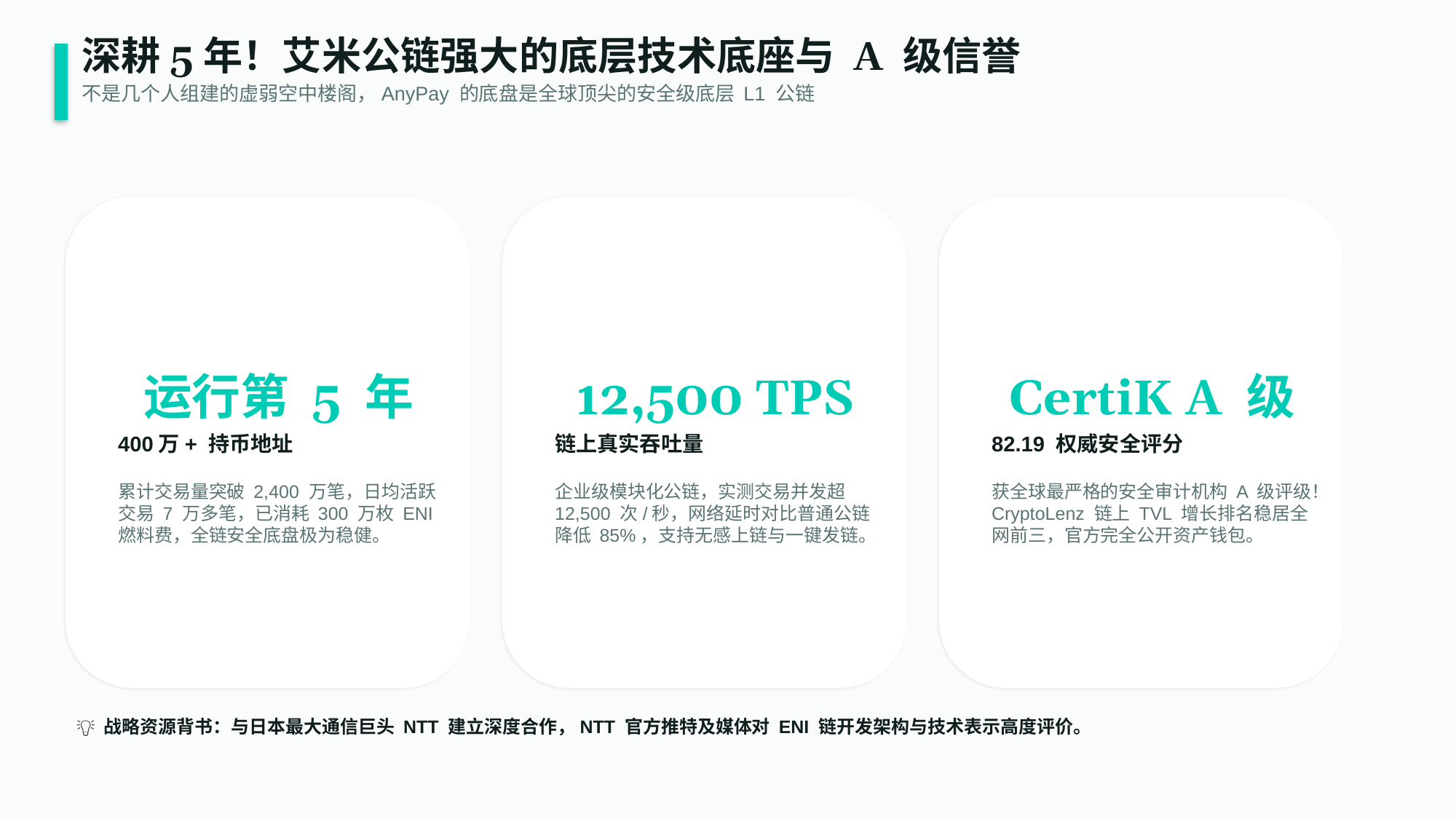

深耕5年！艾米公链强大的底层技术底座与 A 级信誉
不是几个人组建的虚弱空中楼阁，AnyPay 的底盘是全球顶尖的安全级底层 L1 公链

运行第 5 年
400万+ 持币地址
累计交易量突破 2,400 万笔，日均活跃交易 7 万多笔，已消耗 300 万枚 ENI 燃料费，全链安全底盘极为稳健。
12,500 TPS
链上真实吞吐量
企业级模块化公链，实测交易并发超 12,500 次/秒，网络延时对比普通公链降低 85%，支持无感上链与一键发链。
CertiK A 级
82.19 权威安全评分
获全球最严格的安全审计机构 A 级评级！CryptoLenz 链上 TVL 增长排名稳居全网前三，官方完全公开资产钱包。
💡 战略资源背书：与日本最大通信巨头 NTT 建立深度合作，NTT 官方推特及媒体对 ENI 链开发架构与技术表示高度评价。